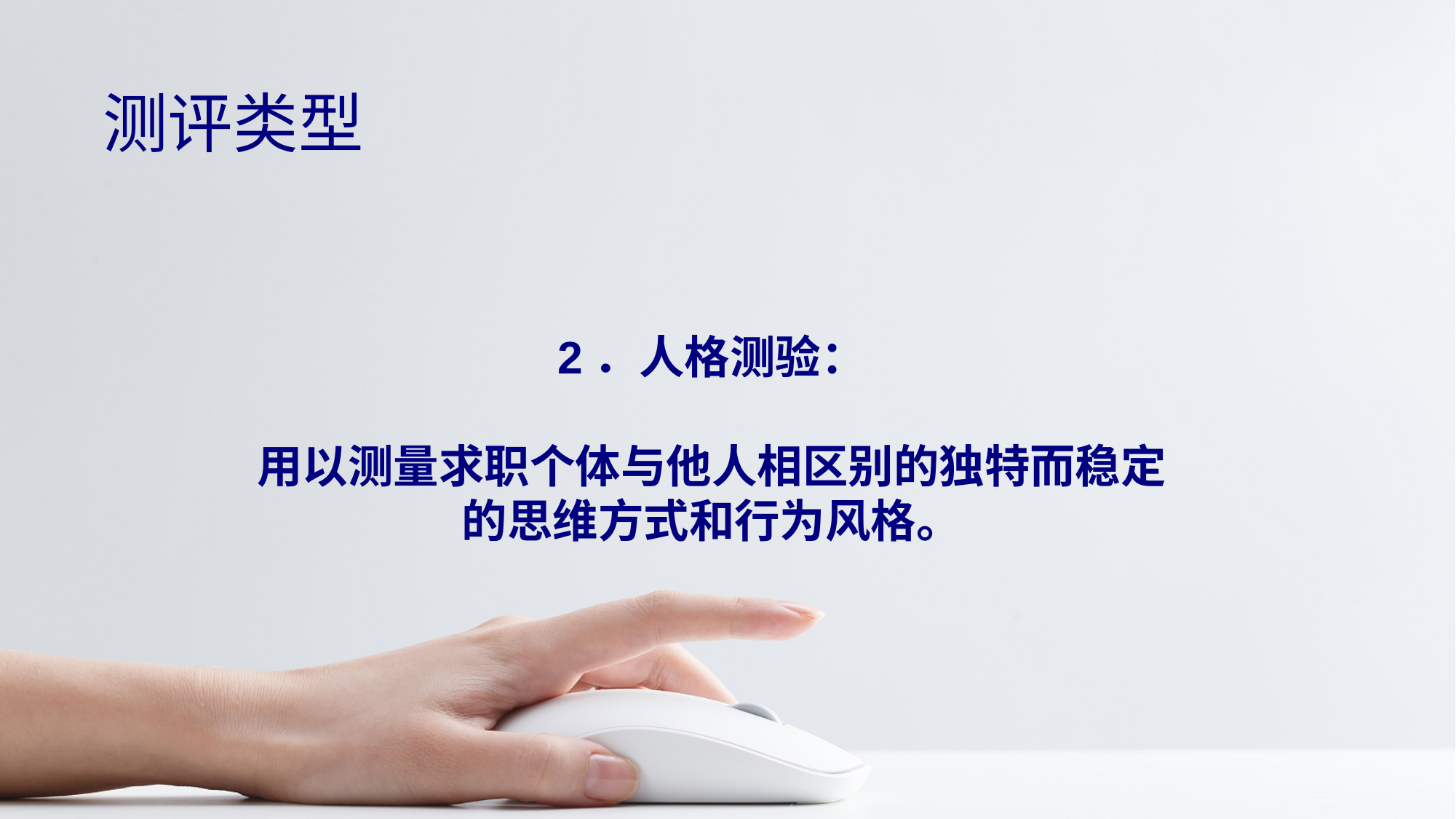

测评类型

2．人格测验：

用以测量求职个体与他人相区别的独特而稳定的思维方式和行为风格。